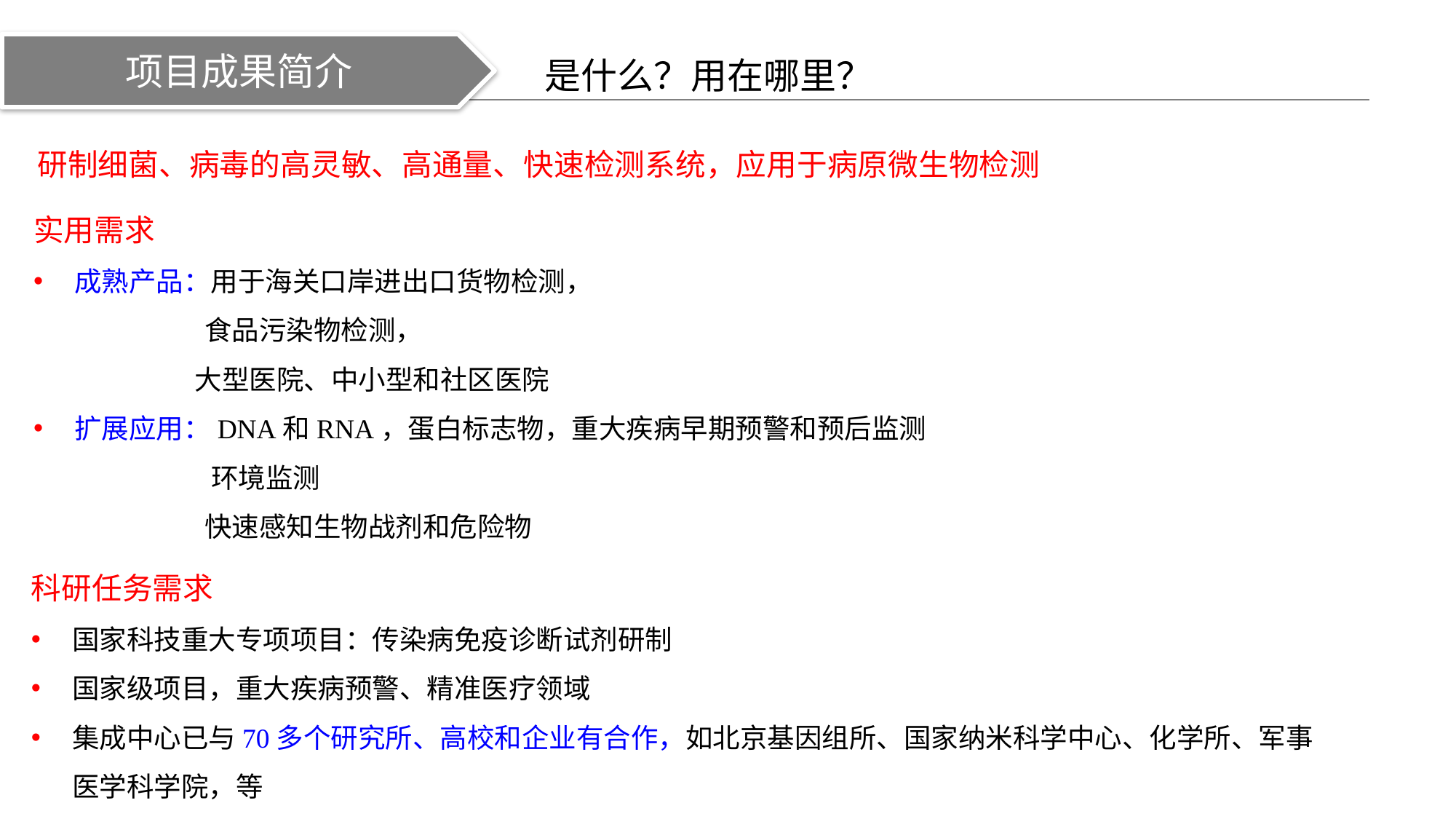

项目成果简介
是什么？用在哪里？
研制细菌、病毒的高灵敏、高通量、快速检测系统，应用于病原微生物检测
实用需求
成熟产品：用于海关口岸进出口货物检测，
	         食品污染物检测，
                         大型医院、中小型和社区医院
扩展应用：DNA和RNA，蛋白标志物，重大疾病早期预警和预后监测
          环境监测
	         快速感知生物战剂和危险物
科研任务需求
国家科技重大专项项目：传染病免疫诊断试剂研制
国家级项目，重大疾病预警、精准医疗领域
集成中心已与70多个研究所、高校和企业有合作，如北京基因组所、国家纳米科学中心、化学所、军事医学科学院，等